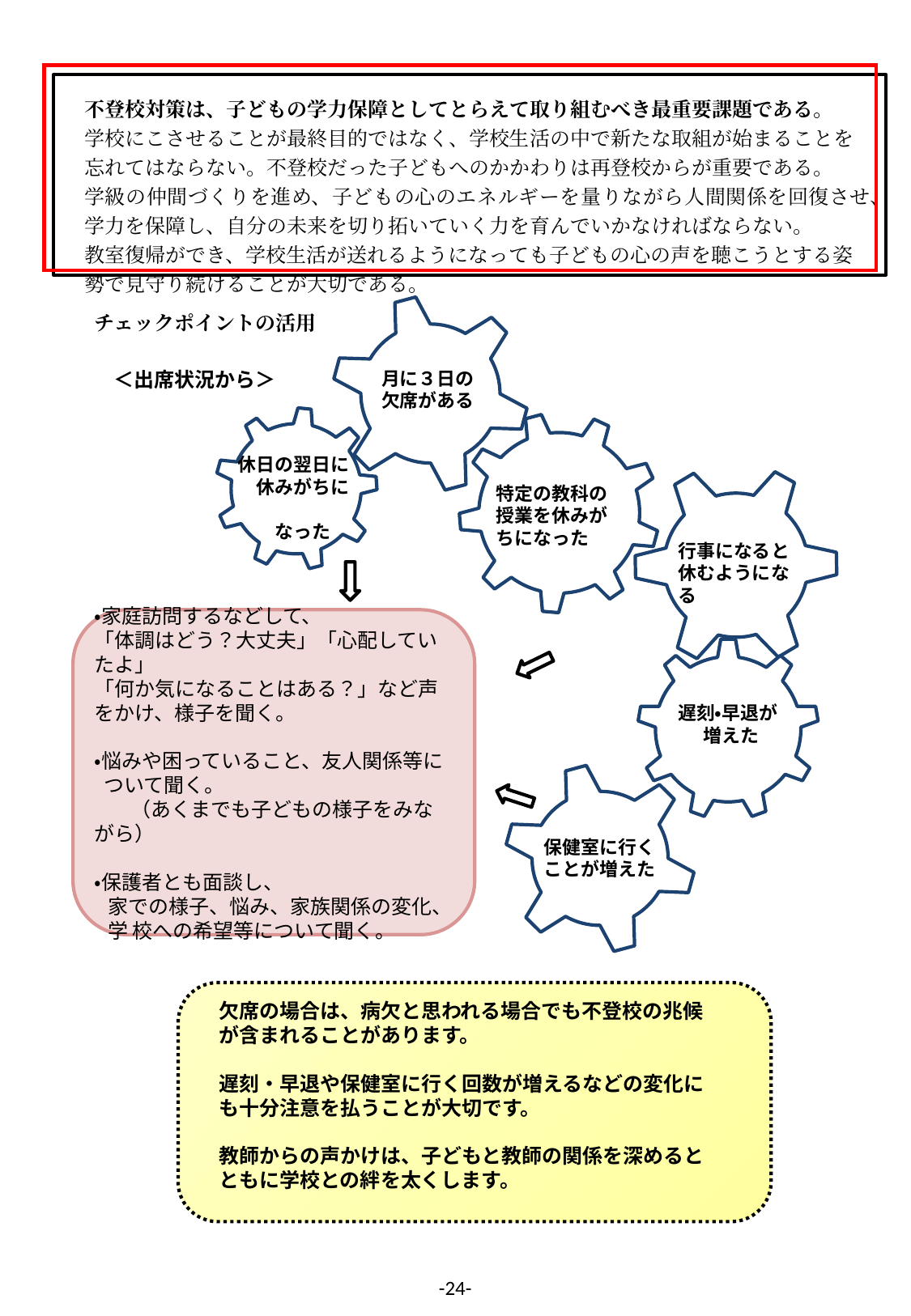

| 不登校対策は、子どもの学力保障としてとらえて取り組むべき最重要課題である。 学校にこさせることが最終目的ではなく、学校生活の中で新たな取組が始まることを 忘れてはならない。不登校だった子どもへのかかわりは再登校からが重要である。 学級の仲間づくりを進め、子どもの心のエネルギーを量りながら人間関係を回復させ、 学力を保障し、自分の未来を切り拓いていく力を育んでいかなければならない。 教室復帰ができ、学校生活が送れるようになっても子どもの心の声を聴こうとする姿 勢で見守り続けることが大切である。 |
| --- |

チェックポイントの活用
＜出席状況から＞
月に３日の欠席がある

休日の翌日に
　休みがちに
　　なった

特定の教科の授業を休みがちになった
行事になると休むようになる

・家庭訪問するなどして、
「体調はどう？大丈夫」「心配していたよ」
「何か気になることはある？」など声をかけ、様子を聞く。

・悩みや困っていること、友人関係等に
 ついて聞く。
       （あくまでも子どもの様子をみながら）

・保護者とも面談し、
  家での様子、悩み、家族関係の変化、
  学 校への希望等について聞く。

遅刻・早退が
     増えた

保健室に行くことが増えた

欠席の場合は、病欠と思われる場合でも不登校の兆候が含まれることがあります。

遅刻・早退や保健室に行く回数が増えるなどの変化にも十分注意を払うことが大切です。

教師からの声かけは、子どもと教師の関係を深めるとともに学校との絆を太くします。
-24-